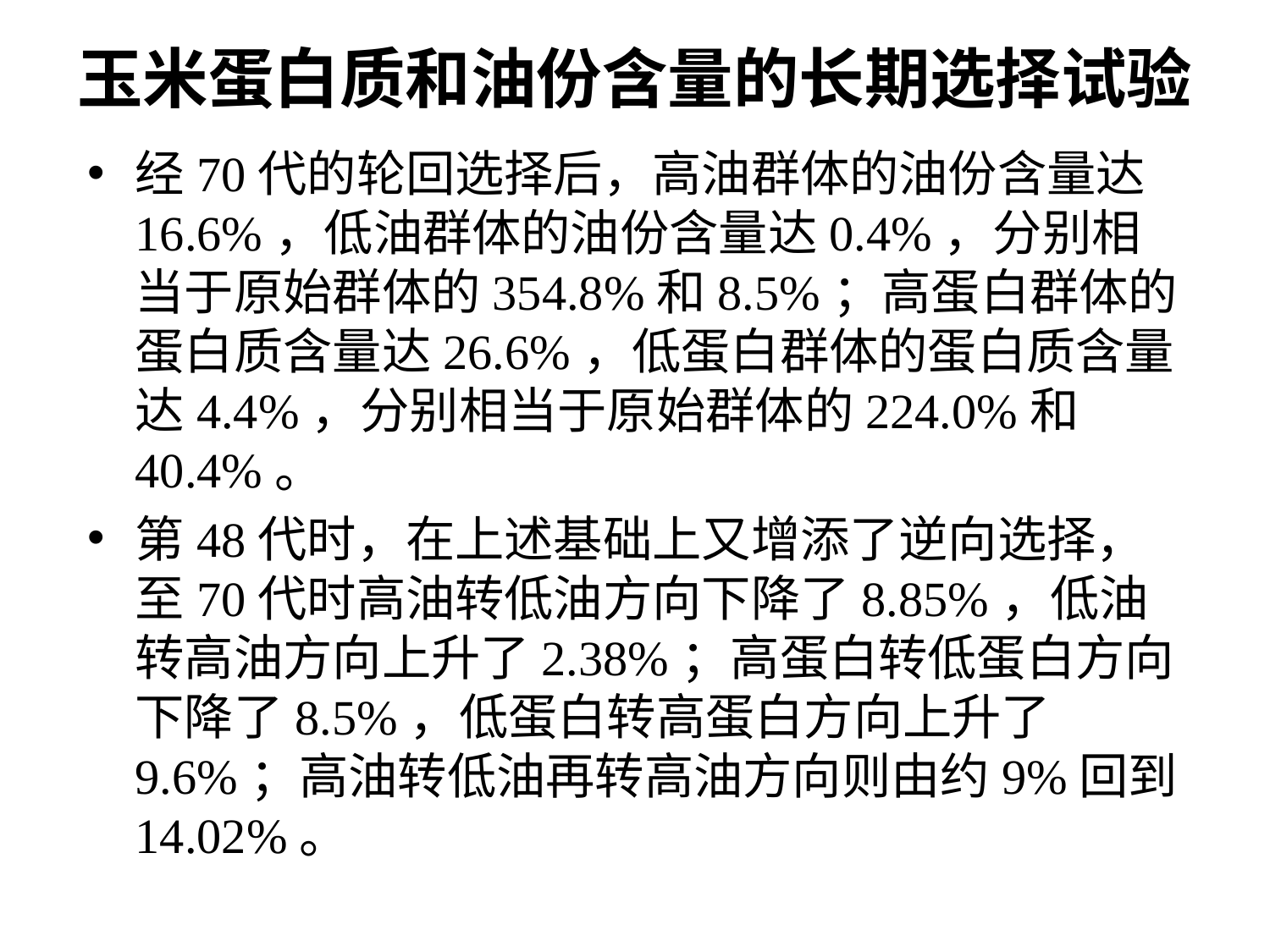

# 玉米蛋白质和油份含量的长期选择试验
经70代的轮回选择后，高油群体的油份含量达16.6%，低油群体的油份含量达0.4%，分别相当于原始群体的354.8%和8.5%；高蛋白群体的蛋白质含量达26.6%，低蛋白群体的蛋白质含量达4.4%，分别相当于原始群体的224.0%和40.4%。
第48代时，在上述基础上又增添了逆向选择，至70代时高油转低油方向下降了8.85%，低油转高油方向上升了2.38%；高蛋白转低蛋白方向下降了8.5%，低蛋白转高蛋白方向上升了9.6%；高油转低油再转高油方向则由约9%回到14.02%。